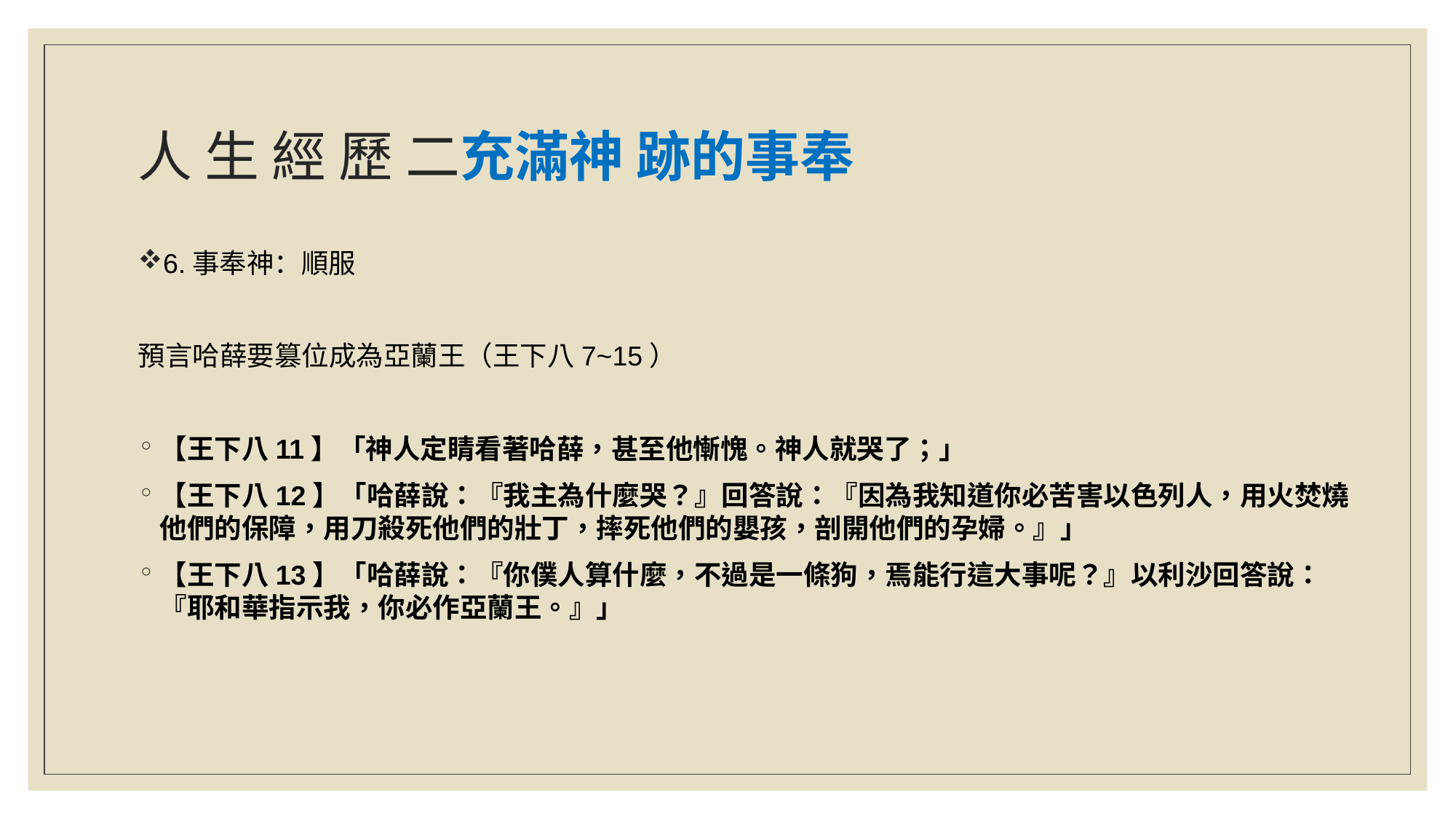

# 人 生 經 歷 二充滿神 跡的事奉
6.事奉神：順服

預言哈薛要篡位成為亞蘭王（王下八7~15）

【王下八11】「神人定睛看著哈薛，甚至他慚愧。神人就哭了；」
【王下八12】「哈薛說：『我主為什麼哭？』回答說：『因為我知道你必苦害以色列人，用火焚燒他們的保障，用刀殺死他們的壯丁，摔死他們的嬰孩，剖開他們的孕婦。』」
【王下八13】「哈薛說：『你僕人算什麼，不過是一條狗，焉能行這大事呢？』以利沙回答說：『耶和華指示我，你必作亞蘭王。』」